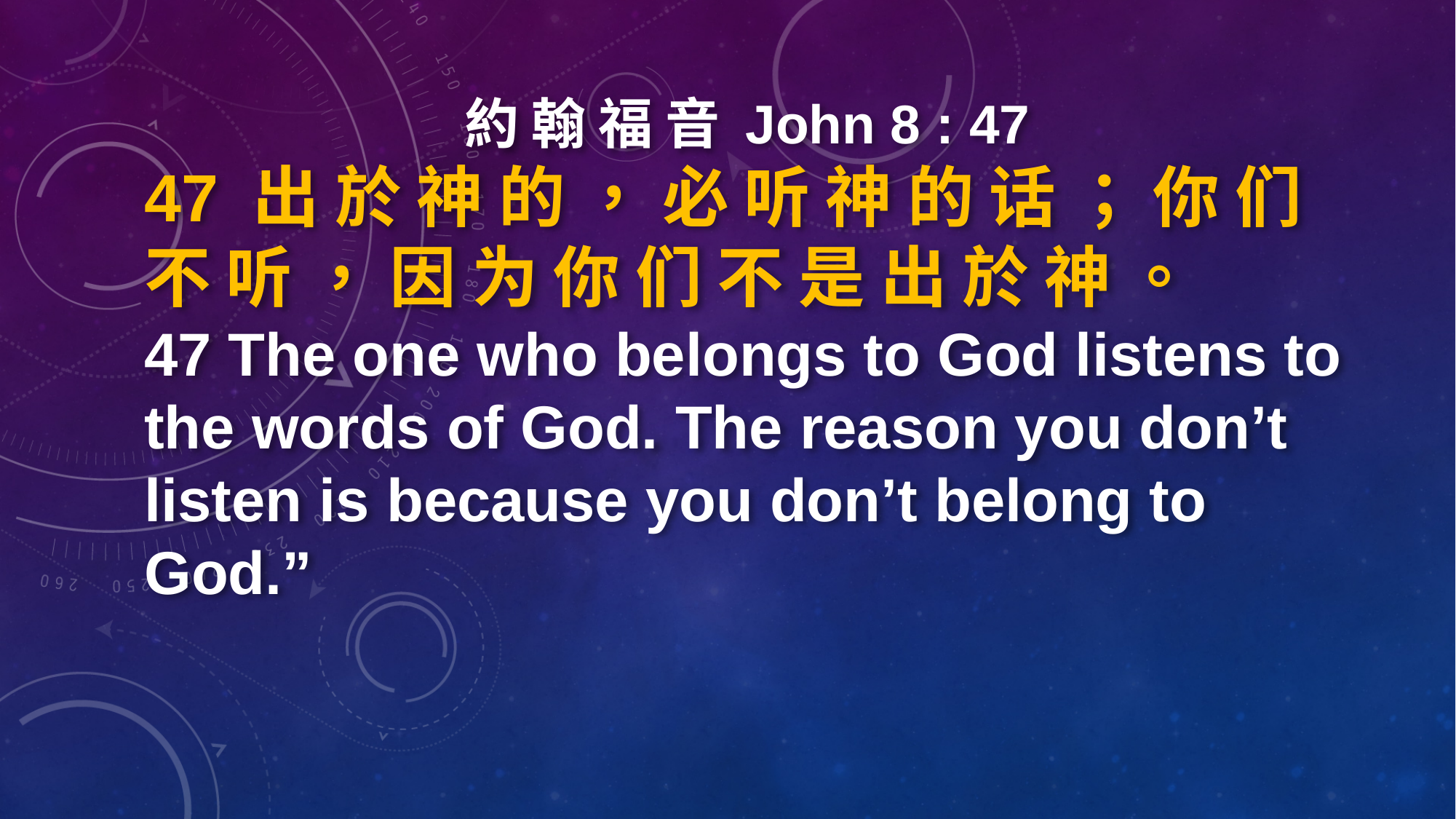

約 翰 福 音 John 8 : 47
47 出 於 神 的 ， 必 听 神 的 话 ； 你 们 不 听 ， 因 为 你 们 不 是 出 於 神 。
47 The one who belongs to God listens to the words of God. The reason you don’t listen is because you don’t belong to God.”